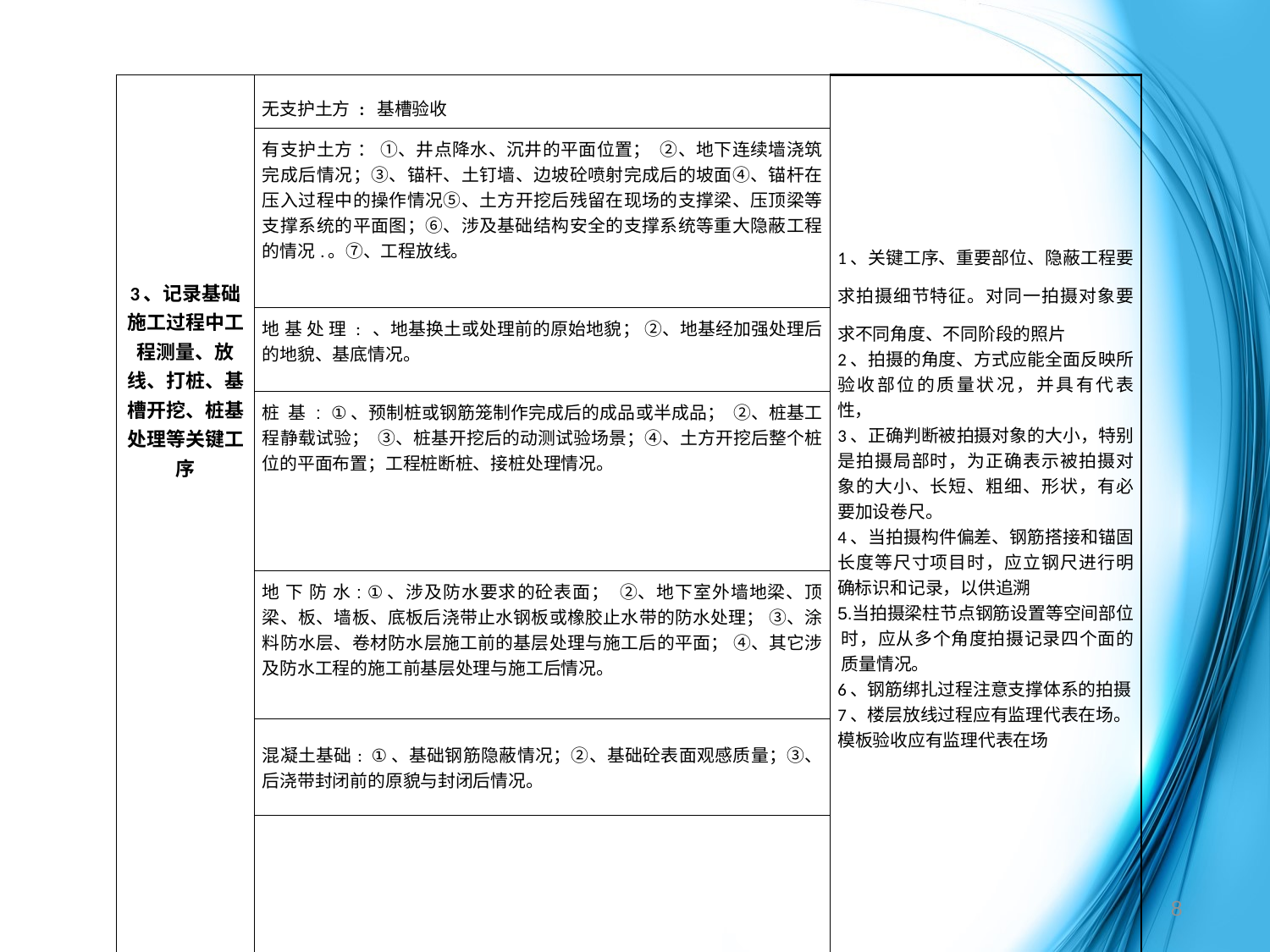

| 3、记录基础施工过程中工程测量、放线、打桩、基槽开挖、桩基处理等关键工序 | 无支护土方 : 基槽验收 | 1、关键工序、重要部位、隐蔽工程要求拍摄细节特征。对同一拍摄对象要求不同角度、不同阶段的照片 2、拍摄的角度、方式应能全面反映所验收部位的质量状况，并具有代表性， 3、正确判断被拍摄对象的大小，特别是拍摄局部时，为正确表示被拍摄对象的大小、长短、粗细、形状，有必要加设卷尺。 4、当拍摄构件偏差、钢筋搭接和锚固长度等尺寸项目时，应立钢尺进行明确标识和记录，以供追溯 当拍摄梁柱节点钢筋设置等空间部位时，应从多个角度拍摄记录四个面的质量情况。 6、钢筋绑扎过程注意支撑体系的拍摄 7、楼层放线过程应有监理代表在场。 模板验收应有监理代表在场 |
| --- | --- | --- |
|  | 有支护土方 ： ①、井点降水、沉井的平面位置； ②、地下连续墙浇筑完成后情况；③、锚杆、土钉墙、边坡砼喷射完成后的坡面④、锚杆在压入过程中的操作情况⑤、土方开挖后残留在现场的支撑梁、压顶梁等支撑系统的平面图；⑥、涉及基础结构安全的支撑系统等重大隐蔽工程的情况.。⑦、工程放线。 |  |
|  | 地 基 处 理 : 、地基换土或处理前的原始地貌； ②、地基经加强处理后的地貌、基底情况。 |  |
|  | 桩 基 : ①、预制桩或钢筋笼制作完成后的成品或半成品； ②、桩基工程静载试验； ③、桩基开挖后的动测试验场景；④、土方开挖后整个桩位的平面布置；工程桩断桩、接桩处理情况。 |  |
|  | 地 下 防 水: ①、涉及防水要求的砼表面； ②、地下室外墙地梁、顶梁、板、墙板、底板后浇带止水钢板或橡胶止水带的防水处理； ③、涂料防水层、卷材防水层施工前的基层处理与施工后的平面； ④、其它涉及防水工程的施工前基层处理与施工后情况。 |  |
|  | 混凝土基础: ①、基础钢筋隐蔽情况；②、基础砼表面观感质量；③、后浇带封闭前的原貌与封闭后情况。 |  |
|  | 砌 体 基 础：①、砌体拉结筋布置情况； ②、 能体现灰缝、砂浆饱满度的砌体表面质量情况。 |  |
8